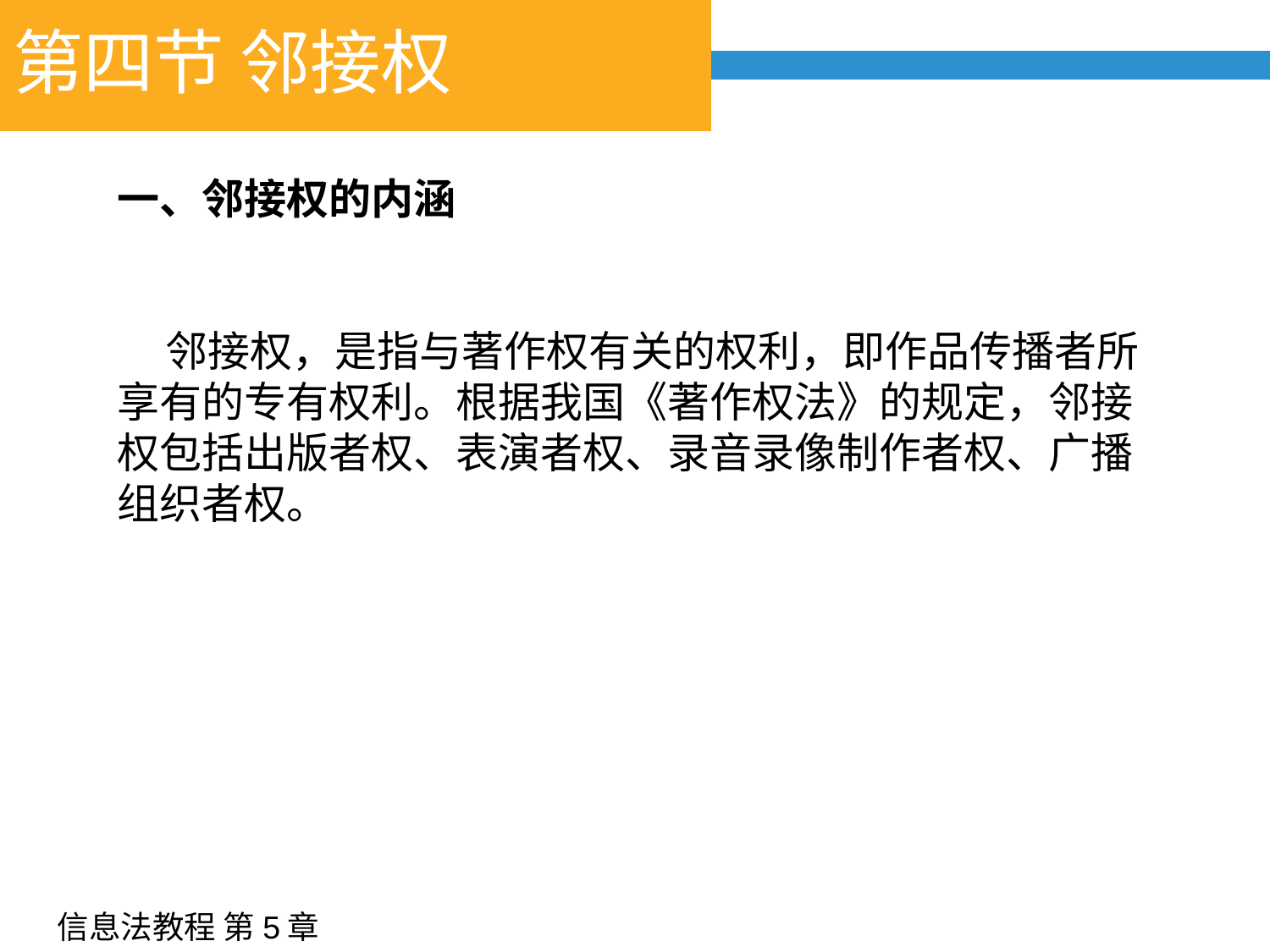

# 第四节 邻接权
一、邻接权的内涵

    邻接权，是指与著作权有关的权利，即作品传播者所享有的专有权利。根据我国《著作权法》的规定，邻接权包括出版者权、表演者权、录音录像制作者权、广播组织者权。

信息法教程 第5章